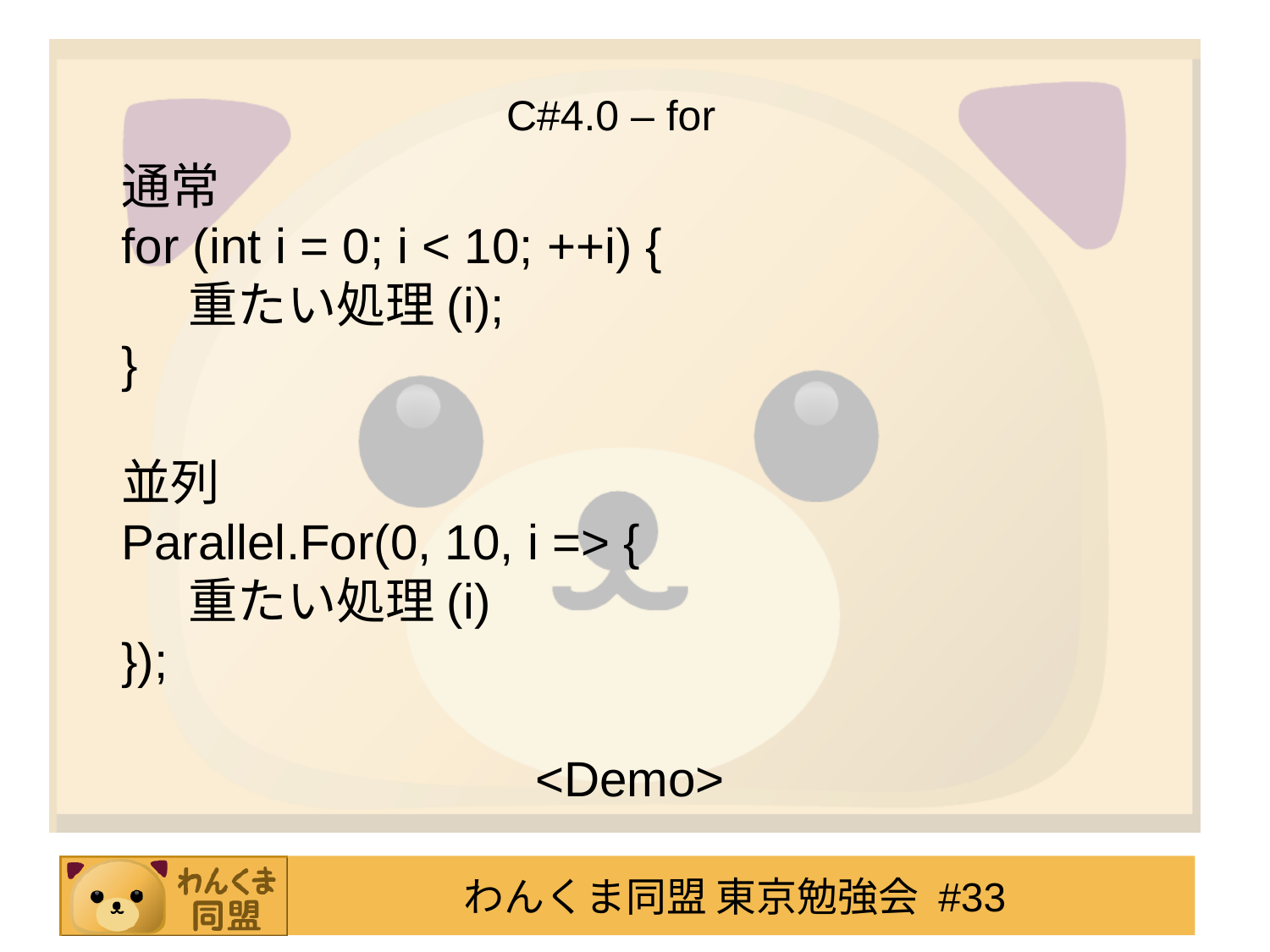

# C#4.0 – for
通常
for (int i = 0; i < 10; ++i) {
     重たい処理(i);
}

並列
Parallel.For(0, 10, i => {
     重たい処理(i)
});

<Demo>